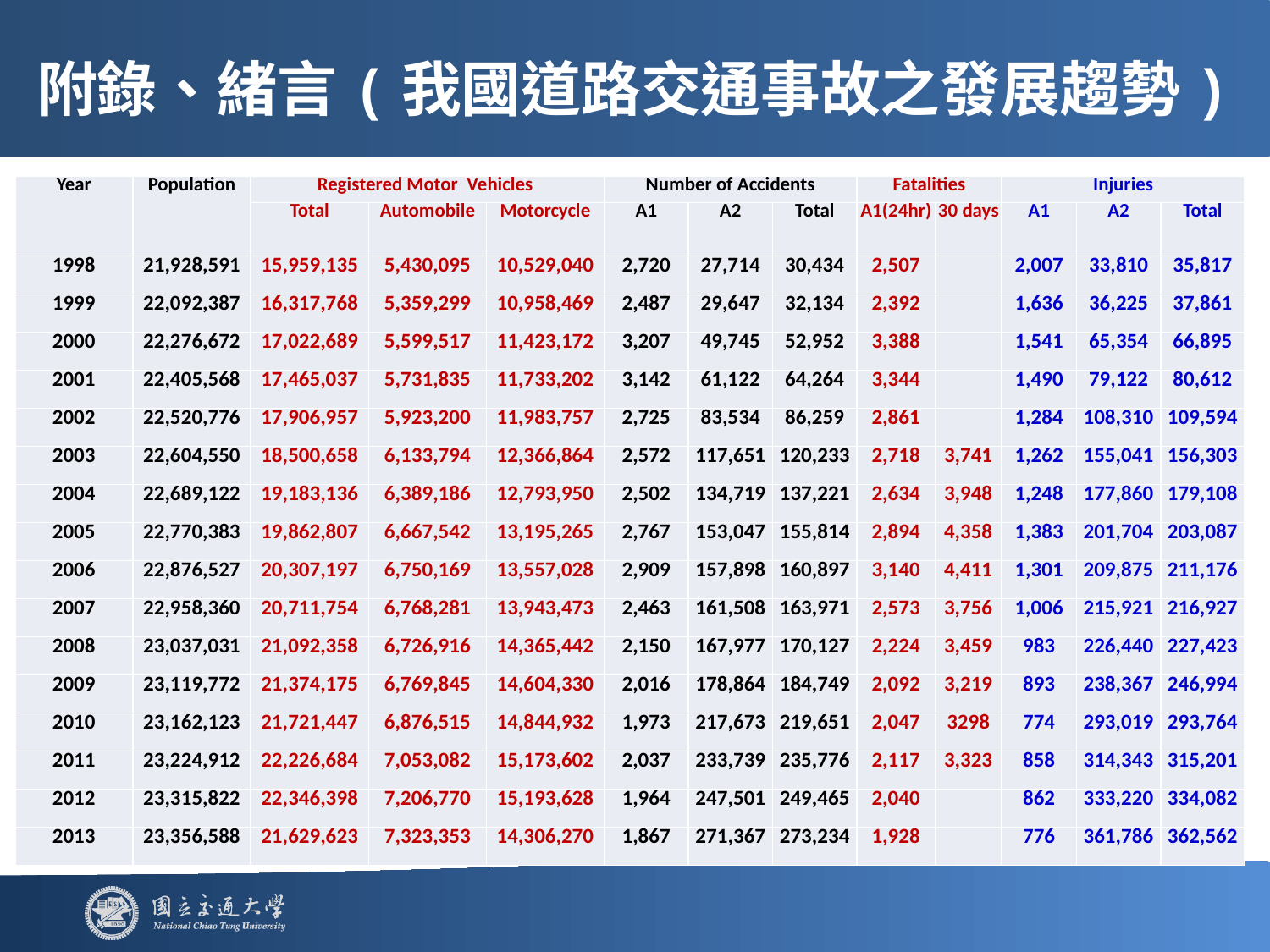

# 附錄、緒言(我國道路交通事故之發展趨勢)

| Year | Population | Registered Motor Vehicles |  |  | Number of Accidents |  |  | Fatalities |  | Injuries |  |  |
| --- | --- | --- | --- | --- | --- | --- | --- | --- | --- | --- | --- | --- |
|  |  | Total | Automobile | Motorcycle | A1 | A2 | Total | A1(24hr) | 30 days | A1 | A2 | Total |
| 1998 | 21,928,591 | 15,959,135 | 5,430,095 | 10,529,040 | 2,720 | 27,714 | 30,434 | 2,507 |  | 2,007 | 33,810 | 35,817 |
| 1999 | 22,092,387 | 16,317,768 | 5,359,299 | 10,958,469 | 2,487 | 29,647 | 32,134 | 2,392 |  | 1,636 | 36,225 | 37,861 |
| 2000 | 22,276,672 | 17,022,689 | 5,599,517 | 11,423,172 | 3,207 | 49,745 | 52,952 | 3,388 |  | 1,541 | 65,354 | 66,895 |
| 2001 | 22,405,568 | 17,465,037 | 5,731,835 | 11,733,202 | 3,142 | 61,122 | 64,264 | 3,344 |  | 1,490 | 79,122 | 80,612 |
| 2002 | 22,520,776 | 17,906,957 | 5,923,200 | 11,983,757 | 2,725 | 83,534 | 86,259 | 2,861 |  | 1,284 | 108,310 | 109,594 |
| 2003 | 22,604,550 | 18,500,658 | 6,133,794 | 12,366,864 | 2,572 | 117,651 | 120,233 | 2,718 | 3,741 | 1,262 | 155,041 | 156,303 |
| 2004 | 22,689,122 | 19,183,136 | 6,389,186 | 12,793,950 | 2,502 | 134,719 | 137,221 | 2,634 | 3,948 | 1,248 | 177,860 | 179,108 |
| 2005 | 22,770,383 | 19,862,807 | 6,667,542 | 13,195,265 | 2,767 | 153,047 | 155,814 | 2,894 | 4,358 | 1,383 | 201,704 | 203,087 |
| 2006 | 22,876,527 | 20,307,197 | 6,750,169 | 13,557,028 | 2,909 | 157,898 | 160,897 | 3,140 | 4,411 | 1,301 | 209,875 | 211,176 |
| 2007 | 22,958,360 | 20,711,754 | 6,768,281 | 13,943,473 | 2,463 | 161,508 | 163,971 | 2,573 | 3,756 | 1,006 | 215,921 | 216,927 |
| 2008 | 23,037,031 | 21,092,358 | 6,726,916 | 14,365,442 | 2,150 | 167,977 | 170,127 | 2,224 | 3,459 | 983 | 226,440 | 227,423 |
| 2009 | 23,119,772 | 21,374,175 | 6,769,845 | 14,604,330 | 2,016 | 178,864 | 184,749 | 2,092 | 3,219 | 893 | 238,367 | 246,994 |
| 2010 | 23,162,123 | 21,721,447 | 6,876,515 | 14,844,932 | 1,973 | 217,673 | 219,651 | 2,047 | 3298 | 774 | 293,019 | 293,764 |
| 2011 | 23,224,912 | 22,226,684 | 7,053,082 | 15,173,602 | 2,037 | 233,739 | 235,776 | 2,117 | 3,323 | 858 | 314,343 | 315,201 |
| 2012 | 23,315,822 | 22,346,398 | 7,206,770 | 15,193,628 | 1,964 | 247,501 | 249,465 | 2,040 |  | 862 | 333,220 | 334,082 |
| 2013 | 23,356,588 | 21,629,623 | 7,323,353 | 14,306,270 | 1,867 | 271,367 | 273,234 | 1,928 |  | 776 | 361,786 | 362,562 |